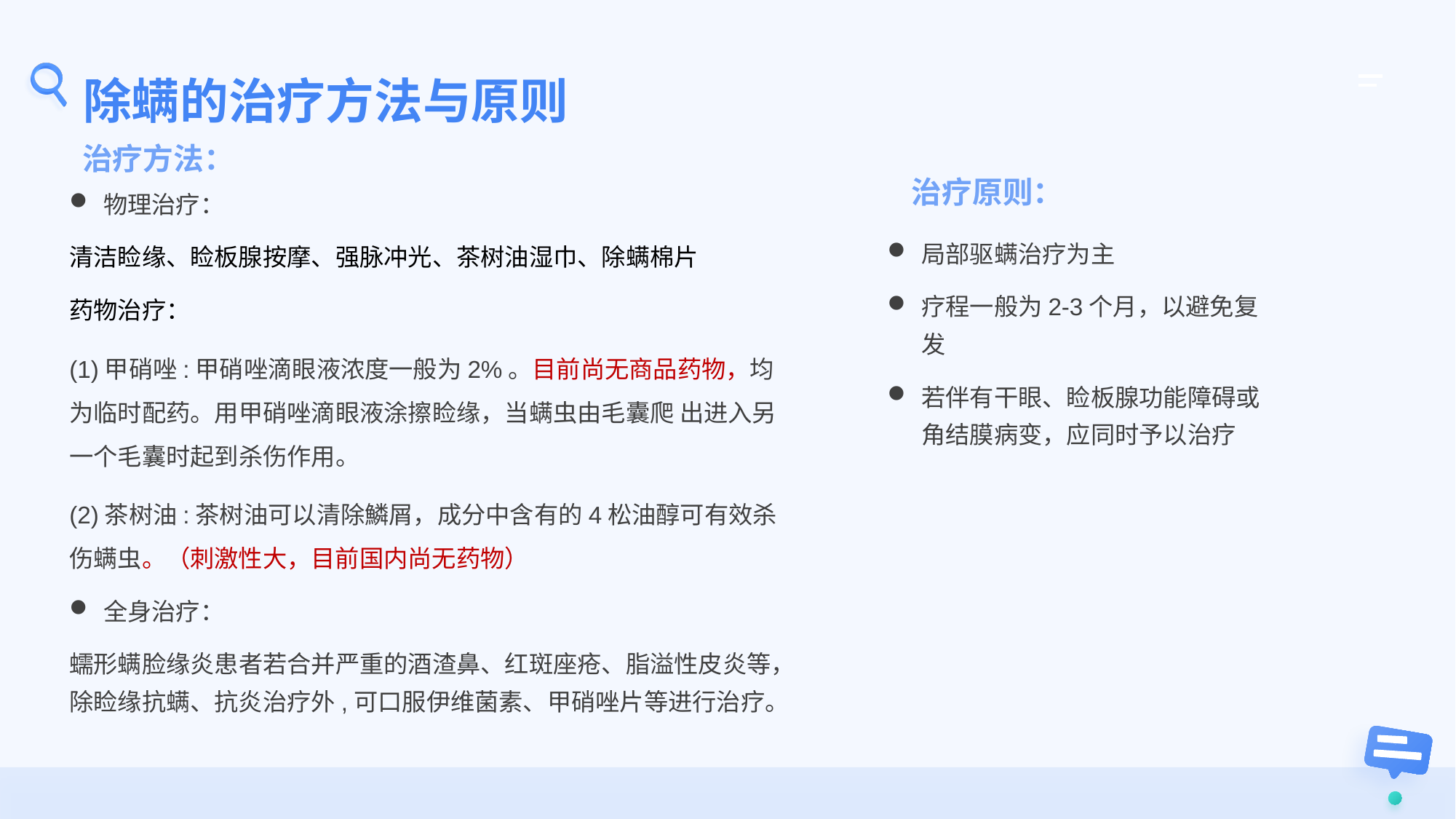

# 除螨的治疗方法与原则
治疗方法：
治疗原则：
物理治疗：
清洁睑缘、睑板腺按摩、强脉冲光、茶树油湿巾、除螨棉片
药物治疗：
(1)甲硝唑:甲硝唑滴眼液浓度一般为2%。目前尚无商品药物，均 为临时配药。用甲硝唑滴眼液涂擦睑缘，当螨虫由毛囊爬 出进入另一个毛囊时起到杀伤作用。
(2)茶树油:茶树油可以清除鱗屑，成分中含有的4松油醇可有效杀伤螨虫。（刺激性大，目前国内尚无药物）
全身治疗：
蠕形螨脸缘炎患者若合并严重的酒渣鼻、红斑座疮、脂溢性皮炎等，除睑缘抗螨、抗炎治疗外,可口服伊维菌素、甲硝唑片等进行治疗。
局部驱螨治疗为主
疗程一般为2-3个月，以避免复发
若伴有干眼、睑板腺功能障碍或角结膜病变，应同时予以治疗